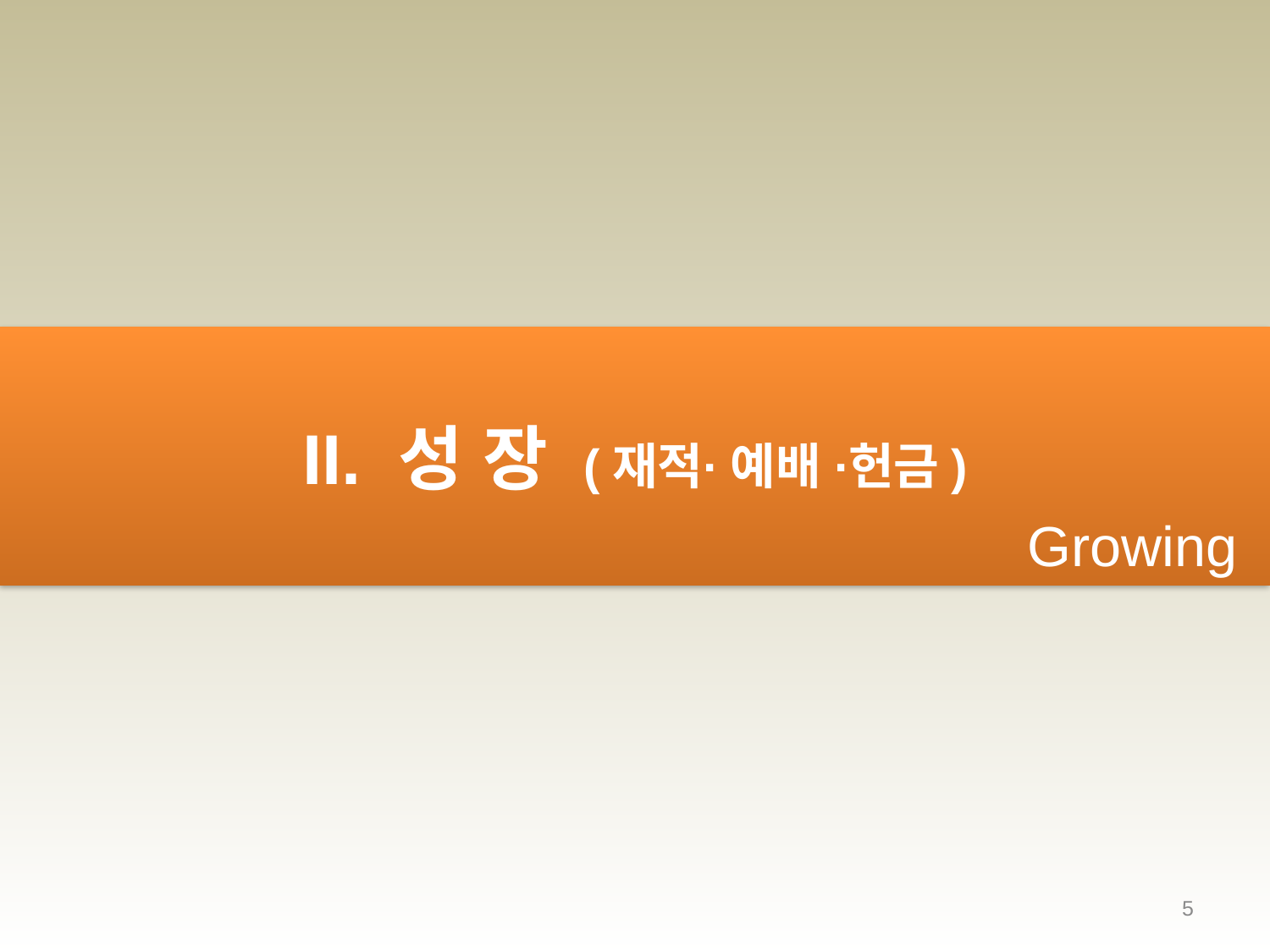

II. 성 장 (재적∙ 예배 ∙헌금)
Growing
5